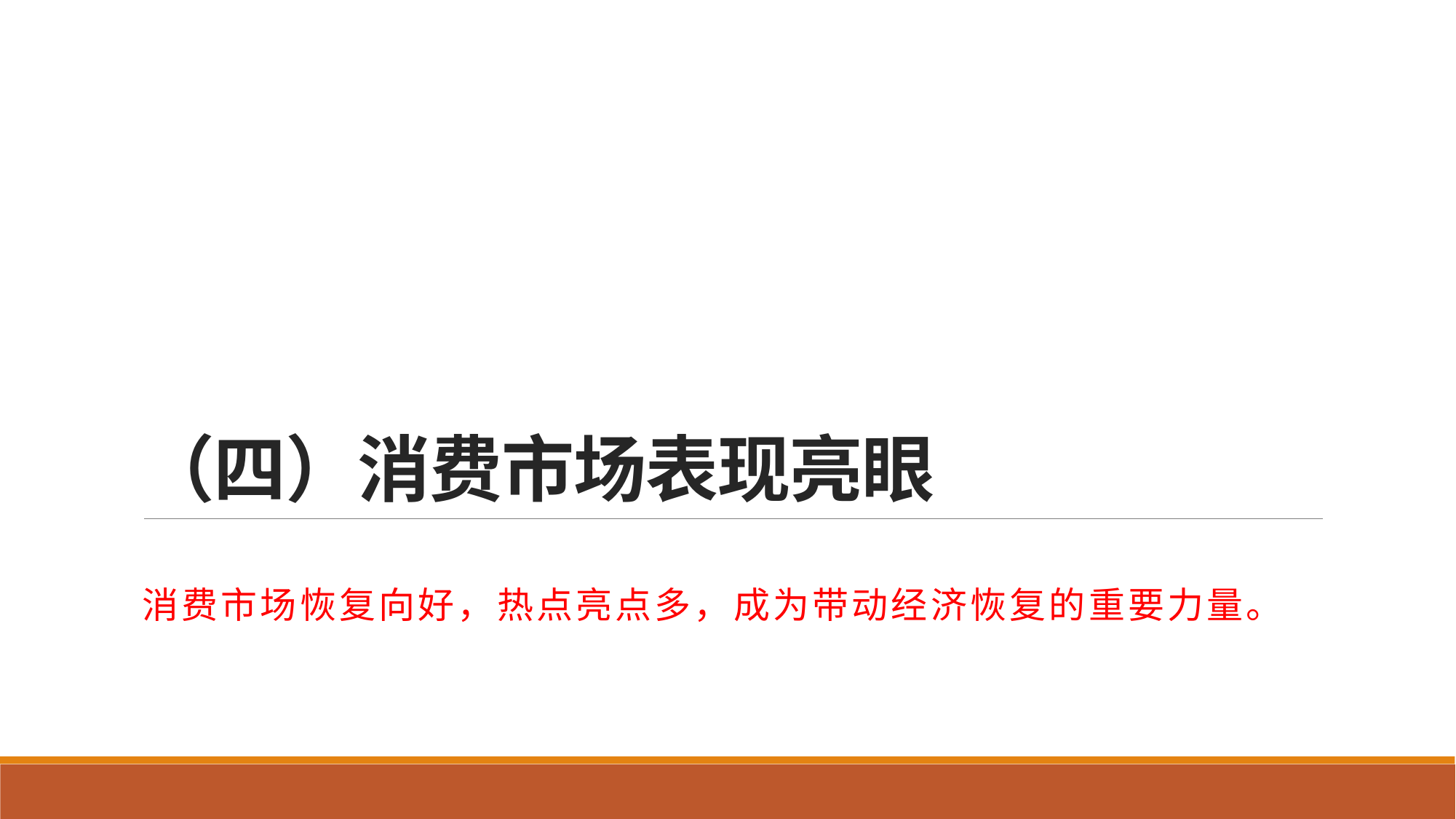

# （四）消费市场表现亮眼

消费市场恢复向好，热点亮点多，成为带动经济恢复的重要力量。